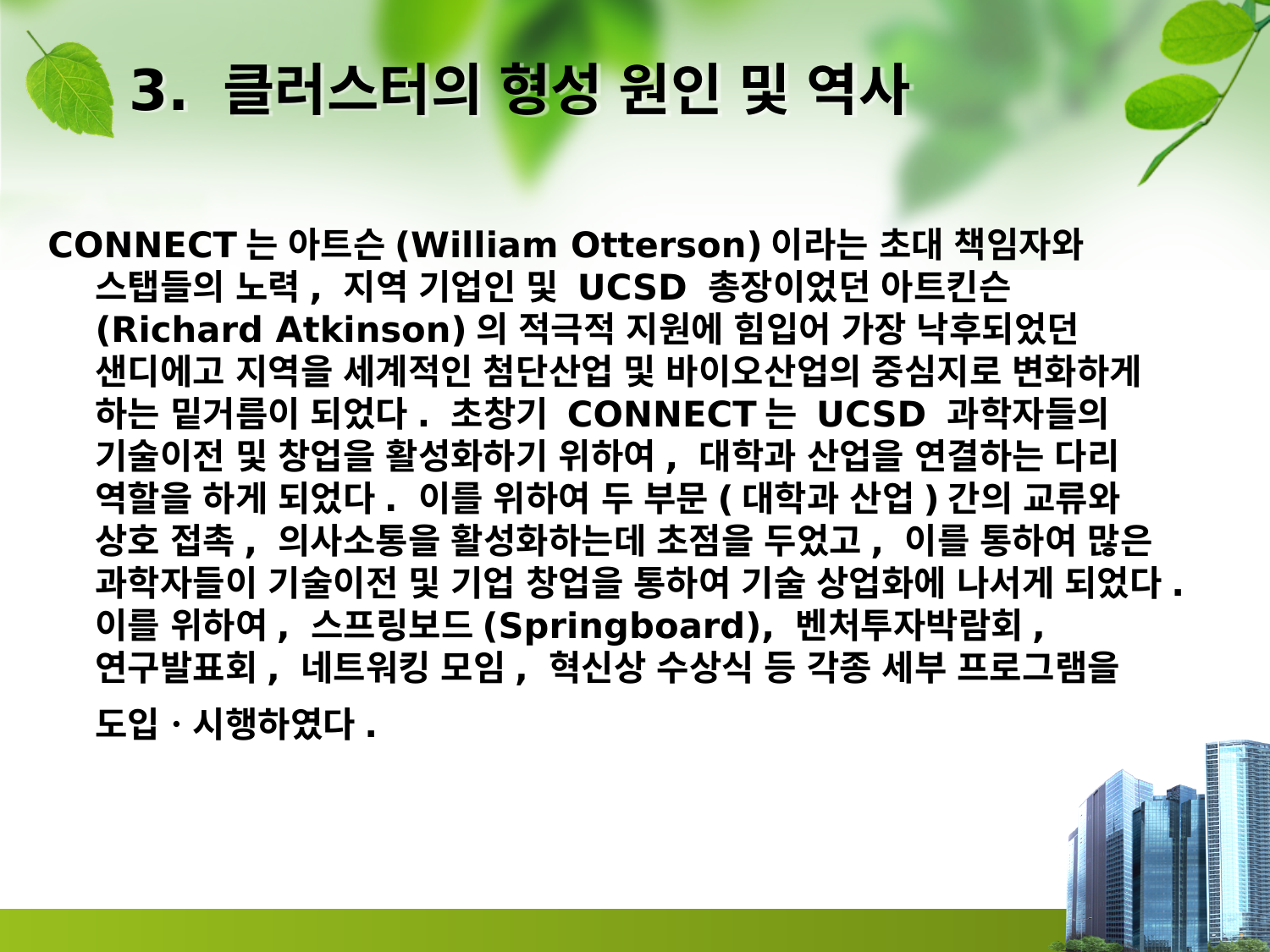

# 3. 클러스터의 형성 원인 및 역사
CONNECT는 아트슨(William Otterson)이라는 초대 책임자와 스탭들의 노력, 지역 기업인 및 UCSD 총장이었던 아트킨슨(Richard Atkinson)의 적극적 지원에 힘입어 가장 낙후되었던 샌디에고 지역을 세계적인 첨단산업 및 바이오산업의 중심지로 변화하게 하는 밑거름이 되었다. 초창기 CONNECT는 UCSD 과학자들의 기술이전 및 창업을 활성화하기 위하여, 대학과 산업을 연결하는 다리 역할을 하게 되었다. 이를 위하여 두 부문(대학과 산업)간의 교류와 상호 접촉, 의사소통을 활성화하는데 초점을 두었고, 이를 통하여 많은 과학자들이 기술이전 및 기업 창업을 통하여 기술 상업화에 나서게 되었다. 이를 위하여, 스프링보드(Springboard), 벤처투자박람회, 연구발표회, 네트워킹 모임, 혁신상 수상식 등 각종 세부 프로그램을 도입ㆍ시행하였다.